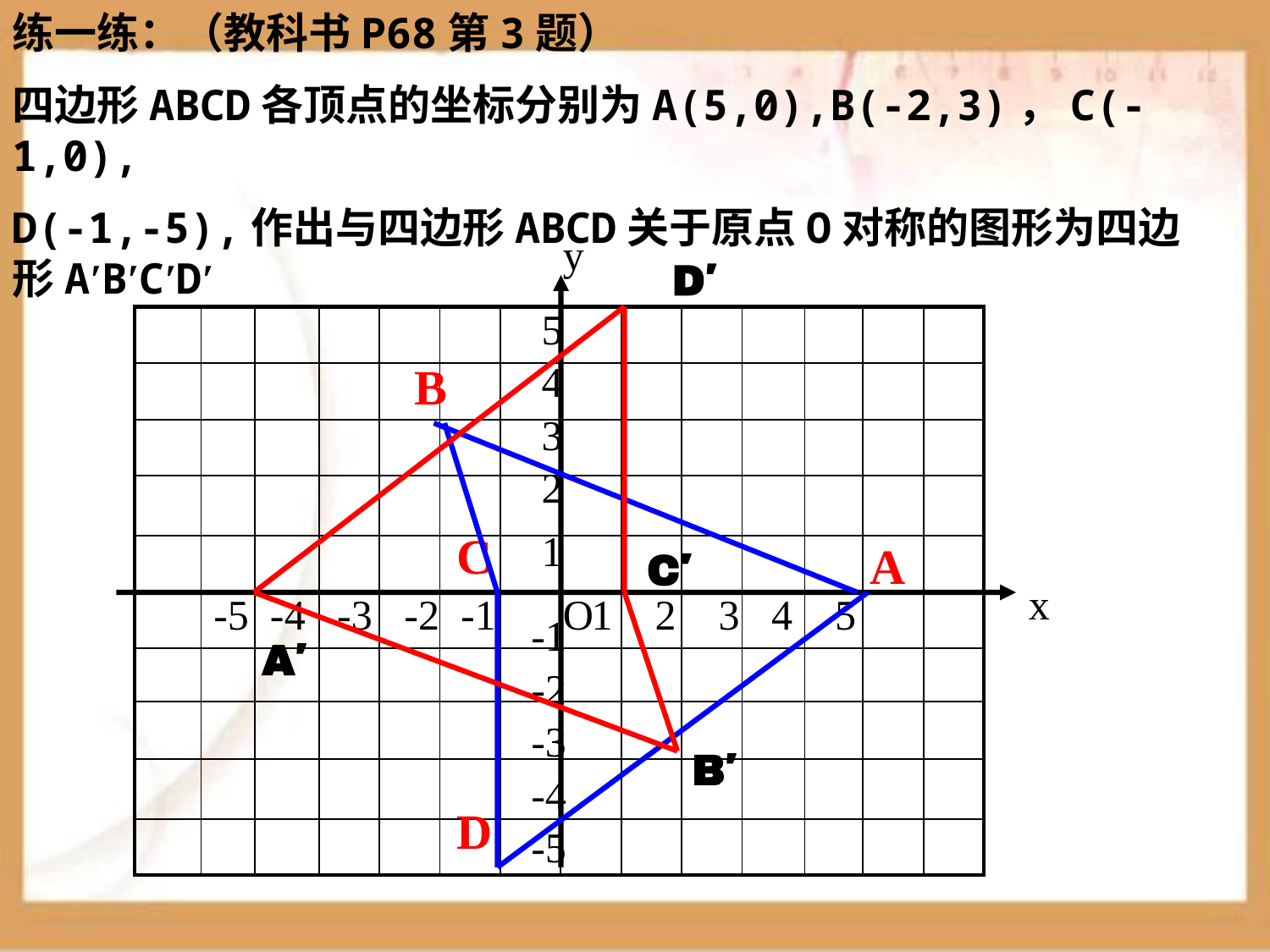

练一练：（教科书P68第3题）
四边形ABCD各顶点的坐标分别为A(5,0),B(-2,3)，C(-1,0),
D(-1,-5),作出与四边形ABCD关于原点O对称的图形为四边形A′B′C′D′
y
D′

5

|  |  |  |  |  |  |  |  |  |  |  |  |  |  |
| --- | --- | --- | --- | --- | --- | --- | --- | --- | --- | --- | --- | --- | --- |
|  |  |  |  |  |  |  |  |  |  |  |  |  |  |
|  |  |  |  |  |  |  |  |  |  |  |  |  |  |
|  |  |  |  |  |  |  |  |  |  |  |  |  |  |
|  |  |  |  |  |  |  |  |  |  |  |  |  |  |
|  |  |  |  |  |  |  |  |  |  |  |  |  |  |
|  |  |  |  |  |  |  |  |  |  |  |  |  |  |
|  |  |  |  |  |  |  |  |  |  |  |  |  |  |
|  |  |  |  |  |  |  |  |  |  |  |  |  |  |
|  |  |  |  |  |  |  |  |  |  |  |  |  |  |

B
4
3

2
C
1
A
C′
x
-5  -4   -3   -2  -1         1    2    3   4    5

O

-1
A′
-2
-3
B′

-4
D
-5